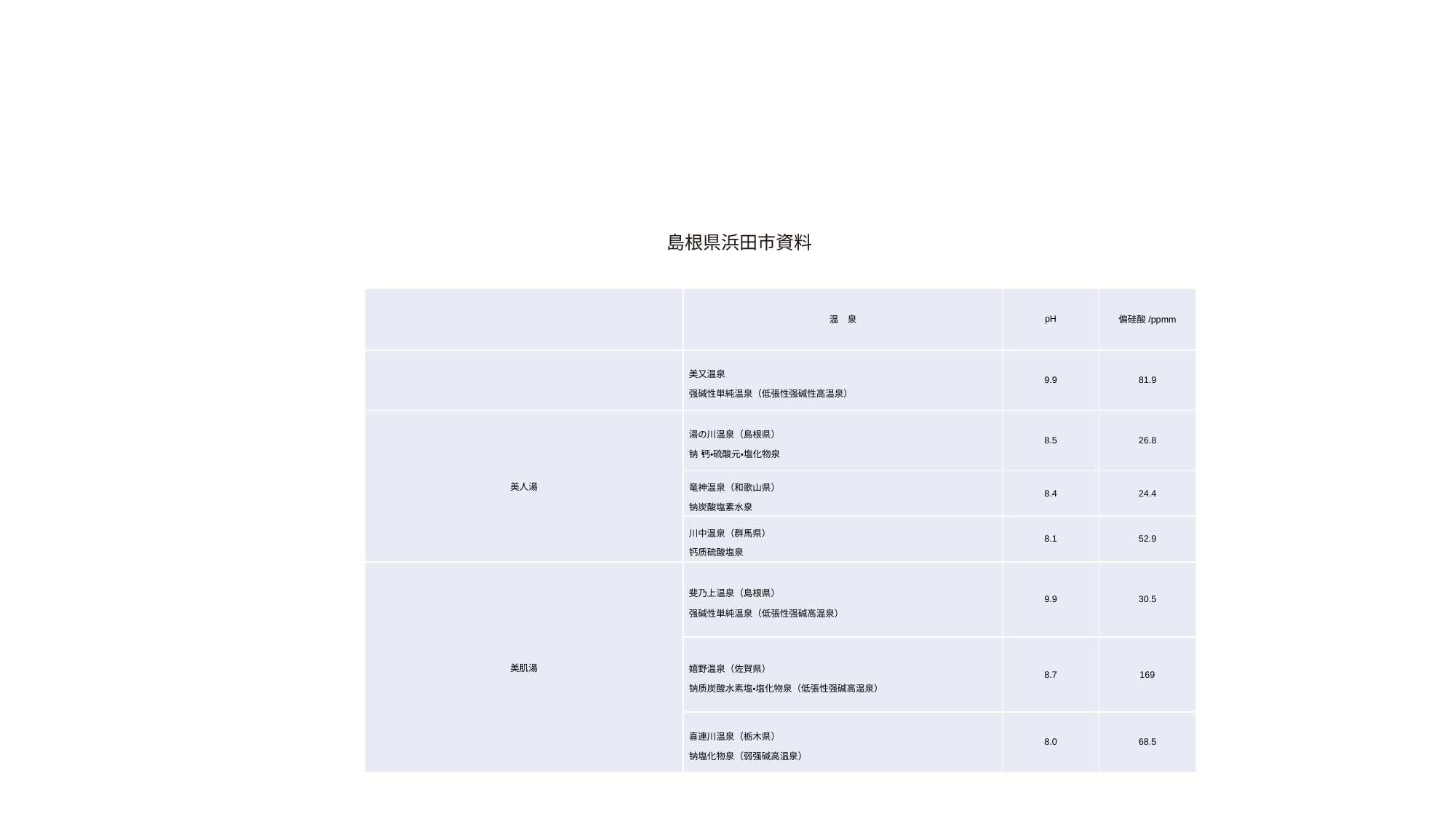

島根県浜田市資料
|  | 温　泉 | pH | 偏硅酸/ppmm |
| --- | --- | --- | --- |
|  | 美又温泉 强碱性単純温泉（低張性强碱性高温泉） | 9.9 | 81.9 |
| 美人湯 | 湯の川温泉（島根県） 钠・钙・硫酸元・塩化物泉 | 8.5 | 26.8 |
|  | 竜神温泉（和歌山県） 钠炭酸塩素水泉 | 8.4 | 24.4 |
|  | 川中温泉（群馬県） 钙质硫酸塩泉 | 8.1 | 52.9 |
| 美肌湯 | 斐乃上温泉（島根県） 强碱性単純温泉（低張性强碱高温泉） | 9.9 | 30.5 |
|  | 嬉野温泉（佐賀県） 钠质炭酸水素塩・塩化物泉（低張性强碱高温泉） | 8.7 | 169 |
|  | 喜連川温泉（栃木県） 钠塩化物泉（弱强碱高温泉） | 8.0 | 68.5 |